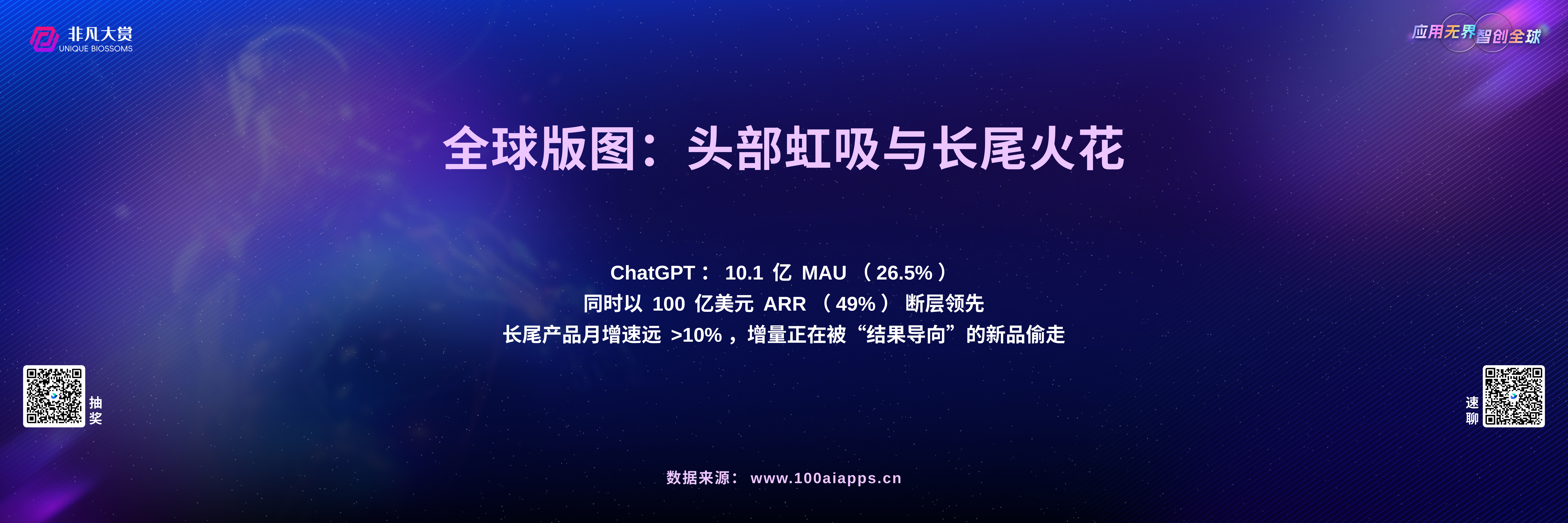

全球版图：头部虹吸与长尾火花
ChatGPT：10.1 亿 MAU（26.5%）
同时以 100 亿美元 ARR（49%） 断层领先
长尾产品月增速远 >10%，增量正在被“结果导向”的新品偷走
数据来源：www.100aiapps.cn